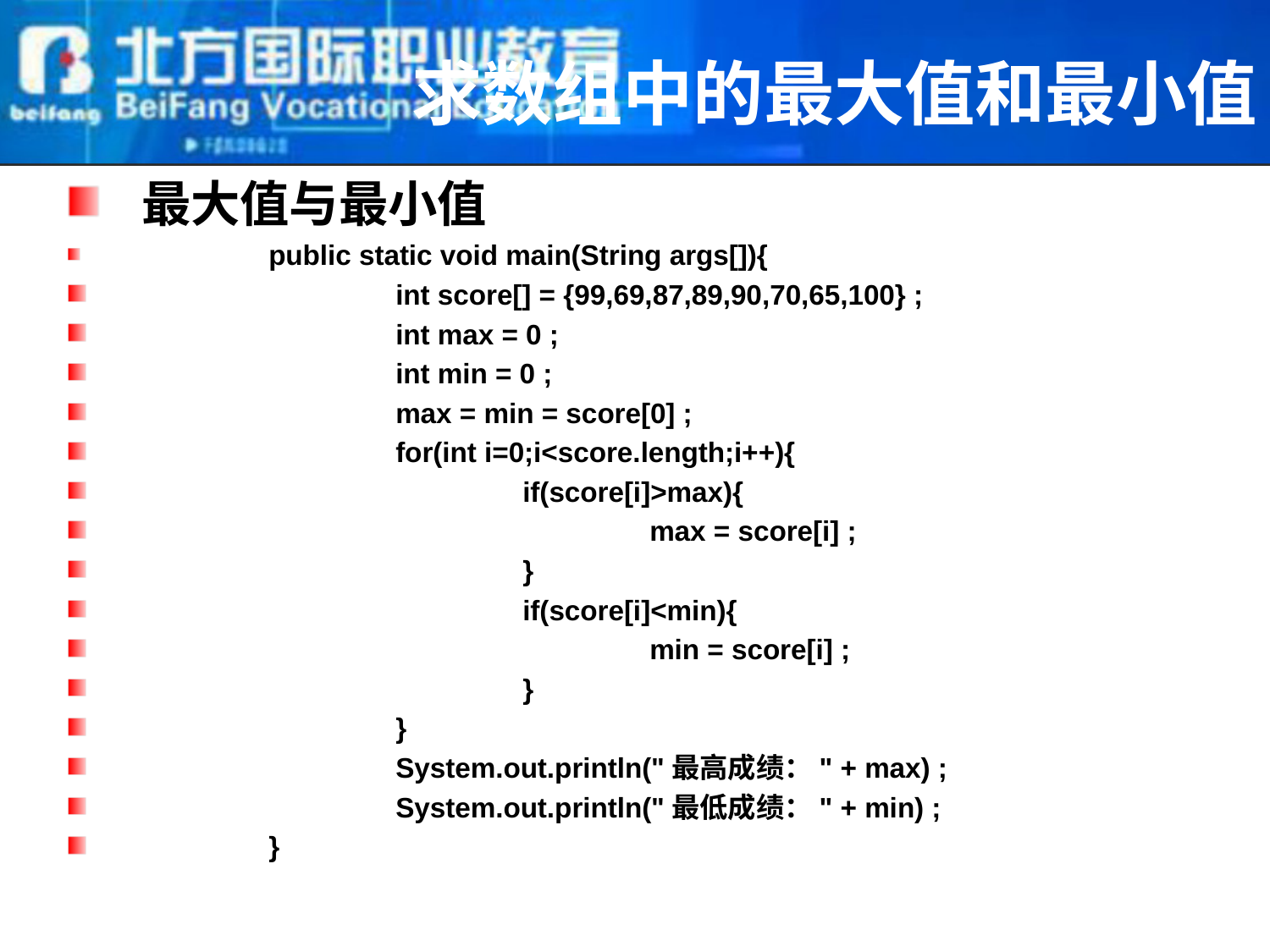

# 求数组中的最大值和最小值
最大值与最小值
	public static void main(String args[]){
		int score[] = {99,69,87,89,90,70,65,100} ;
		int max = 0 ;
		int min = 0 ;
		max = min = score[0] ;
		for(int i=0;i<score.length;i++){
			if(score[i]>max){
				max = score[i] ;
			}
			if(score[i]<min){
				min = score[i] ;
			}
		}
		System.out.println("最高成绩：" + max) ;
		System.out.println("最低成绩：" + min) ;
	}